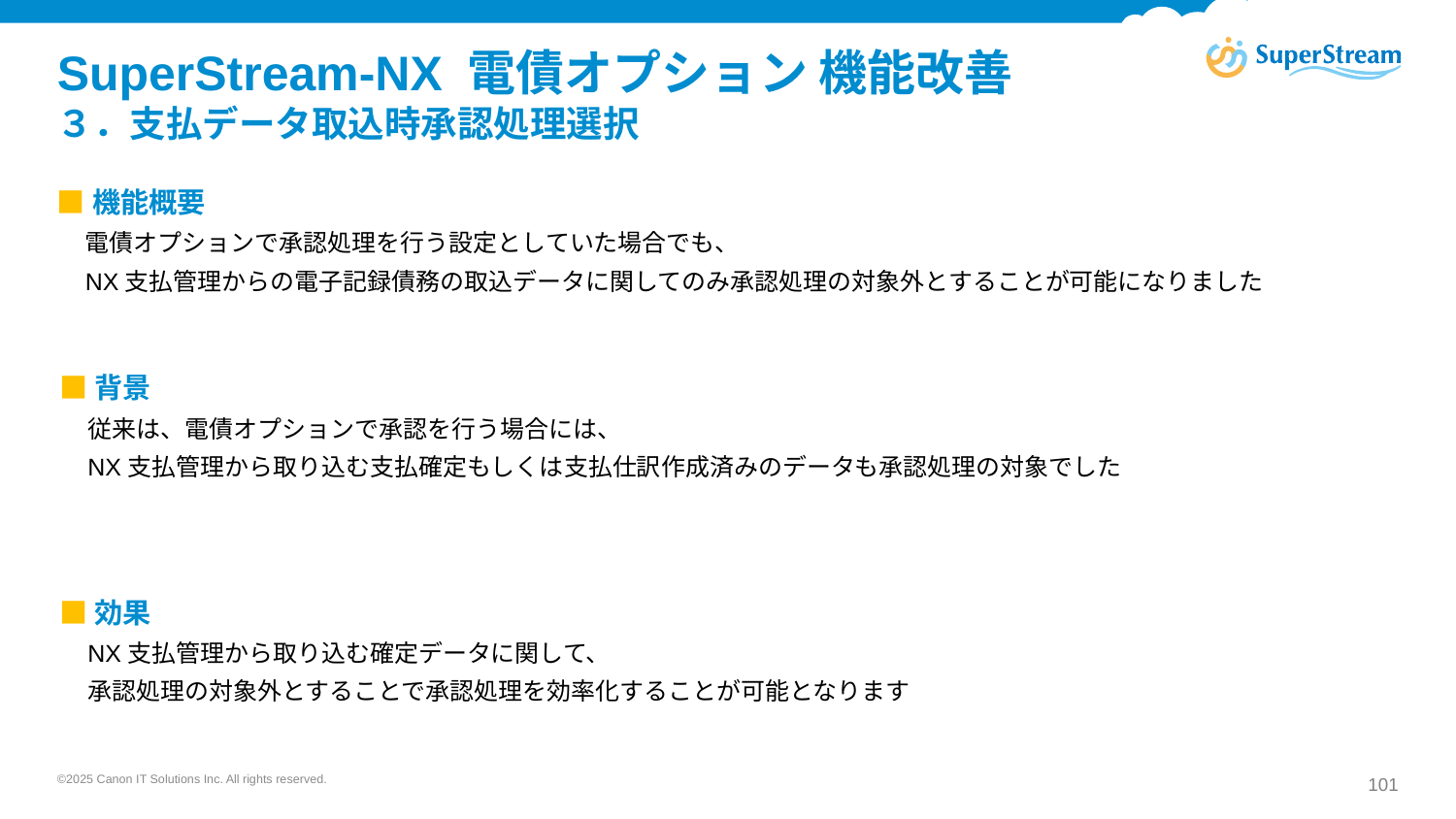

# SuperStream-NX 電債オプション 機能改善　 ３．支払データ取込時承認処理選択
■機能概要
電債オプションで承認処理を行う設定としていた場合でも、
NX支払管理からの電子記録債務の取込データに関してのみ承認処理の対象外とすることが可能になりました
■背景
従来は、電債オプションで承認を行う場合には、
NX支払管理から取り込む支払確定もしくは支払仕訳作成済みのデータも承認処理の対象でした
■効果
NX支払管理から取り込む確定データに関して、
承認処理の対象外とすることで承認処理を効率化することが可能となります
©2025 Canon IT Solutions Inc. All rights reserved.
101